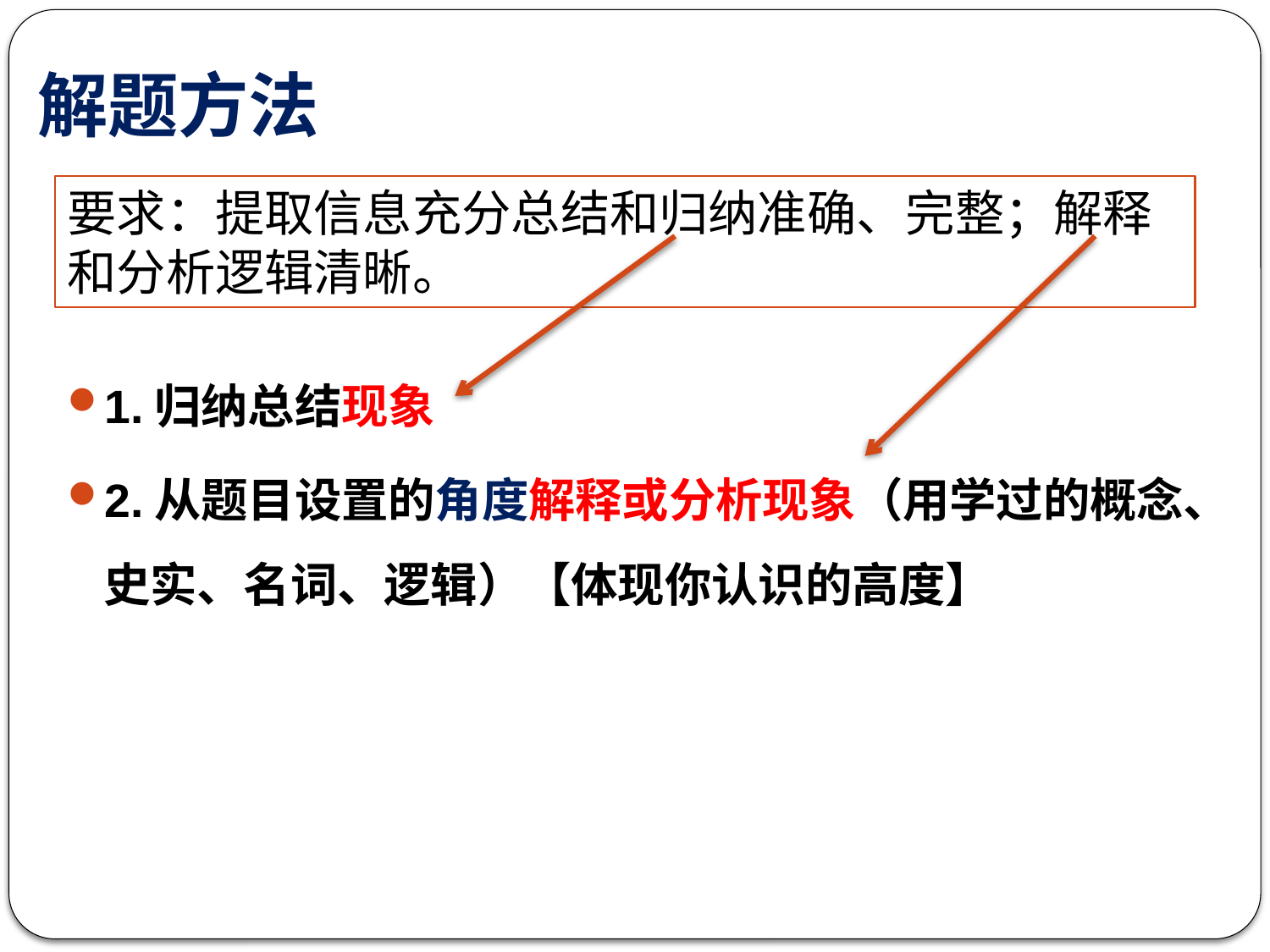

# 解题方法
要求：提取信息充分总结和归纳准确、完整；解释和分析逻辑清晰。
1.归纳总结现象
2.从题目设置的角度解释或分析现象（用学过的概念、史实、名词、逻辑）【体现你认识的高度】